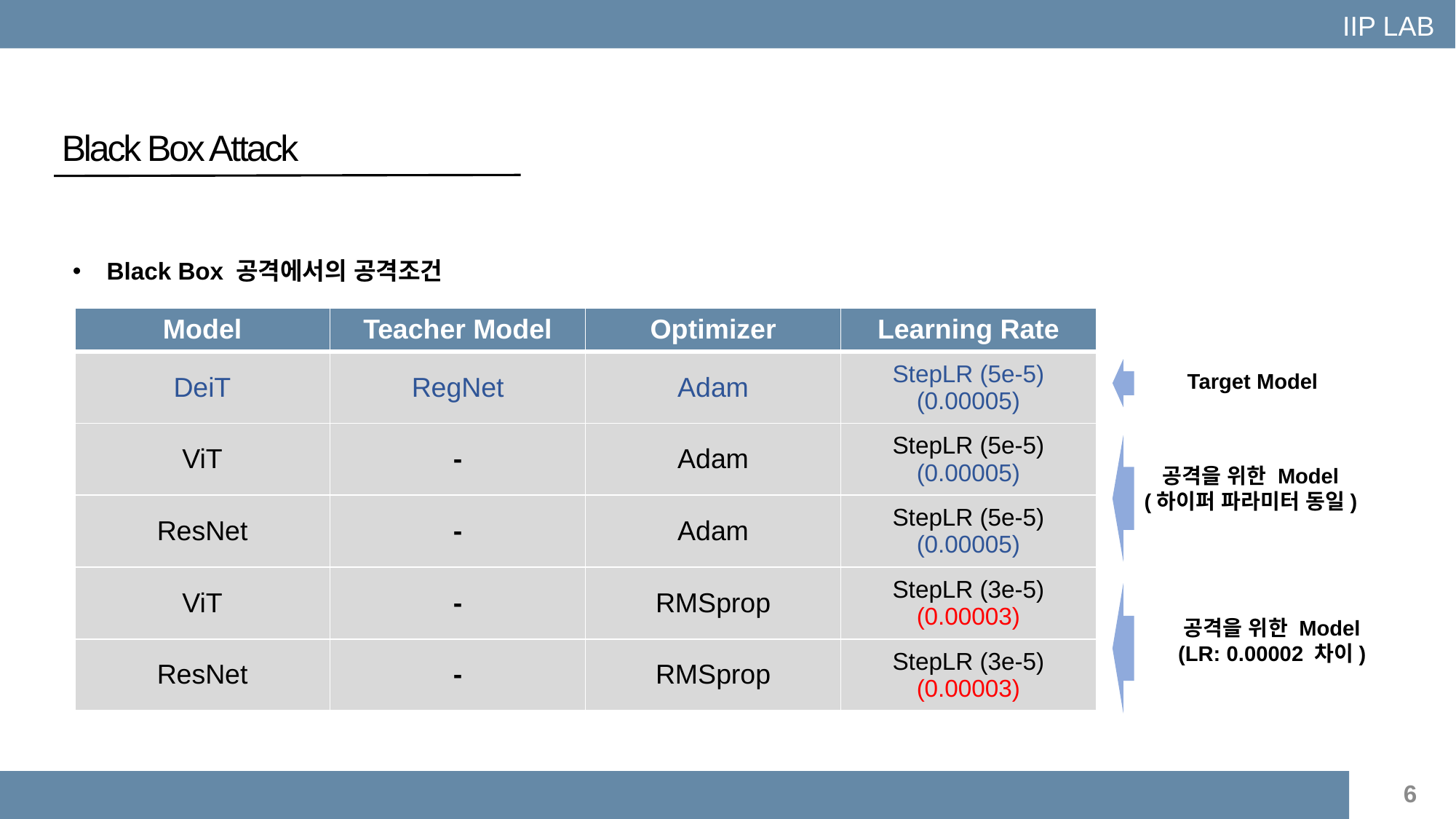

IIP LAB
Black Box Attack
Black Box 공격에서의 공격조건
| Model | Teacher Model | Optimizer | Learning Rate |
| --- | --- | --- | --- |
| DeiT | RegNet | Adam | StepLR (5e-5) (0.00005) |
| ViT | - | Adam | StepLR (5e-5) (0.00005) |
| ResNet | - | Adam | StepLR (5e-5) (0.00005) |
| ViT | - | RMSprop | StepLR (3e-5) (0.00003) |
| ResNet | - | RMSprop | StepLR (3e-5) (0.00003) |

Target Model

공격을 위한 Model
(하이퍼 파라미터 동일)

공격을 위한 Model
(LR: 0.00002 차이)

6